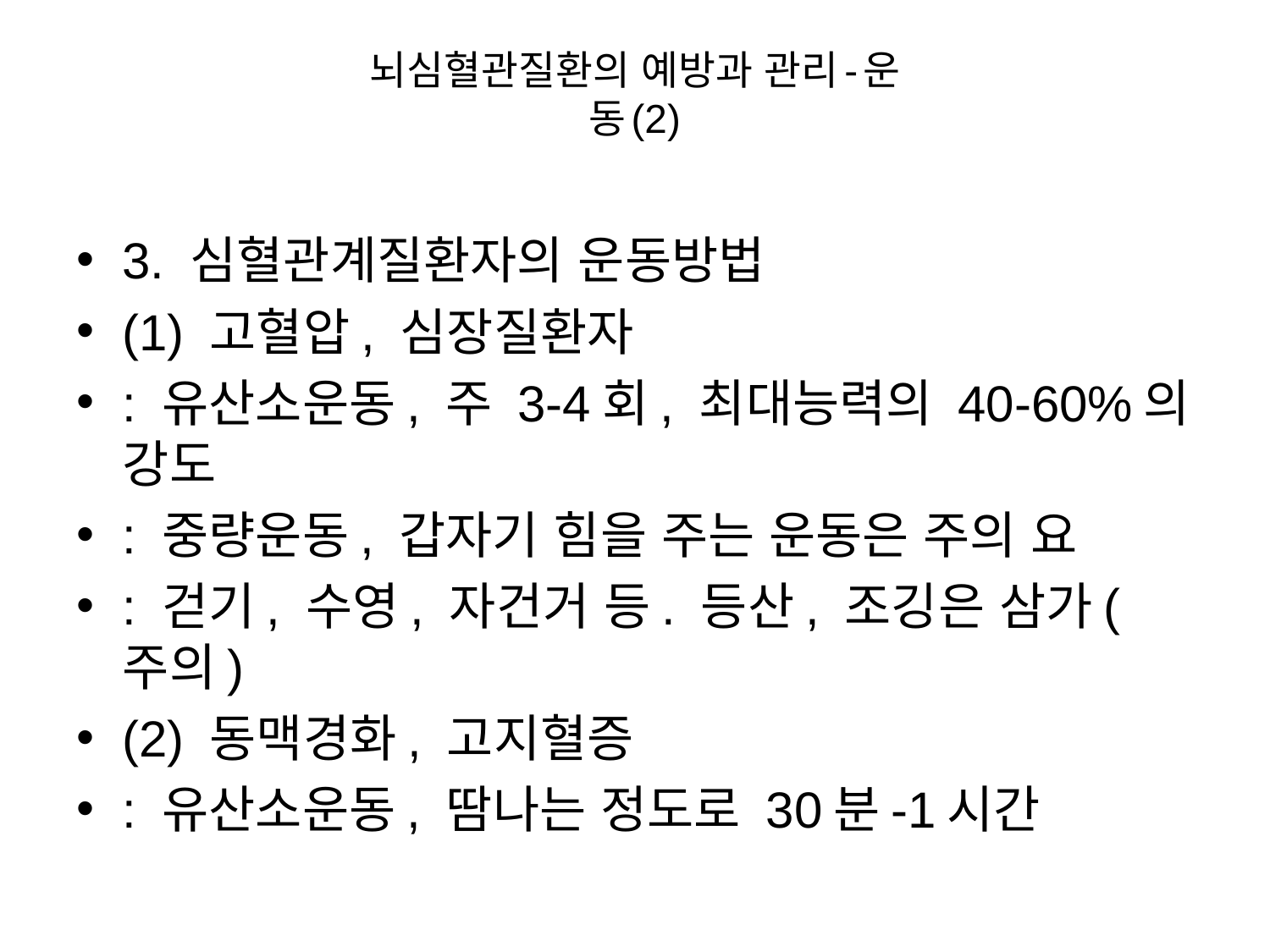

# 뇌심혈관질환의 예방과 관리-운 동(2)
3. 심혈관계질환자의 운동방법
(1) 고혈압, 심장질환자
: 유산소운동, 주 3-4회, 최대능력의 40-60%의 강도
: 중량운동, 갑자기 힘을 주는 운동은 주의 요
: 걷기, 수영, 자건거 등. 등산, 조깅은 삼가(주의)
(2) 동맥경화, 고지혈증
: 유산소운동, 땀나는 정도로 30분-1시간